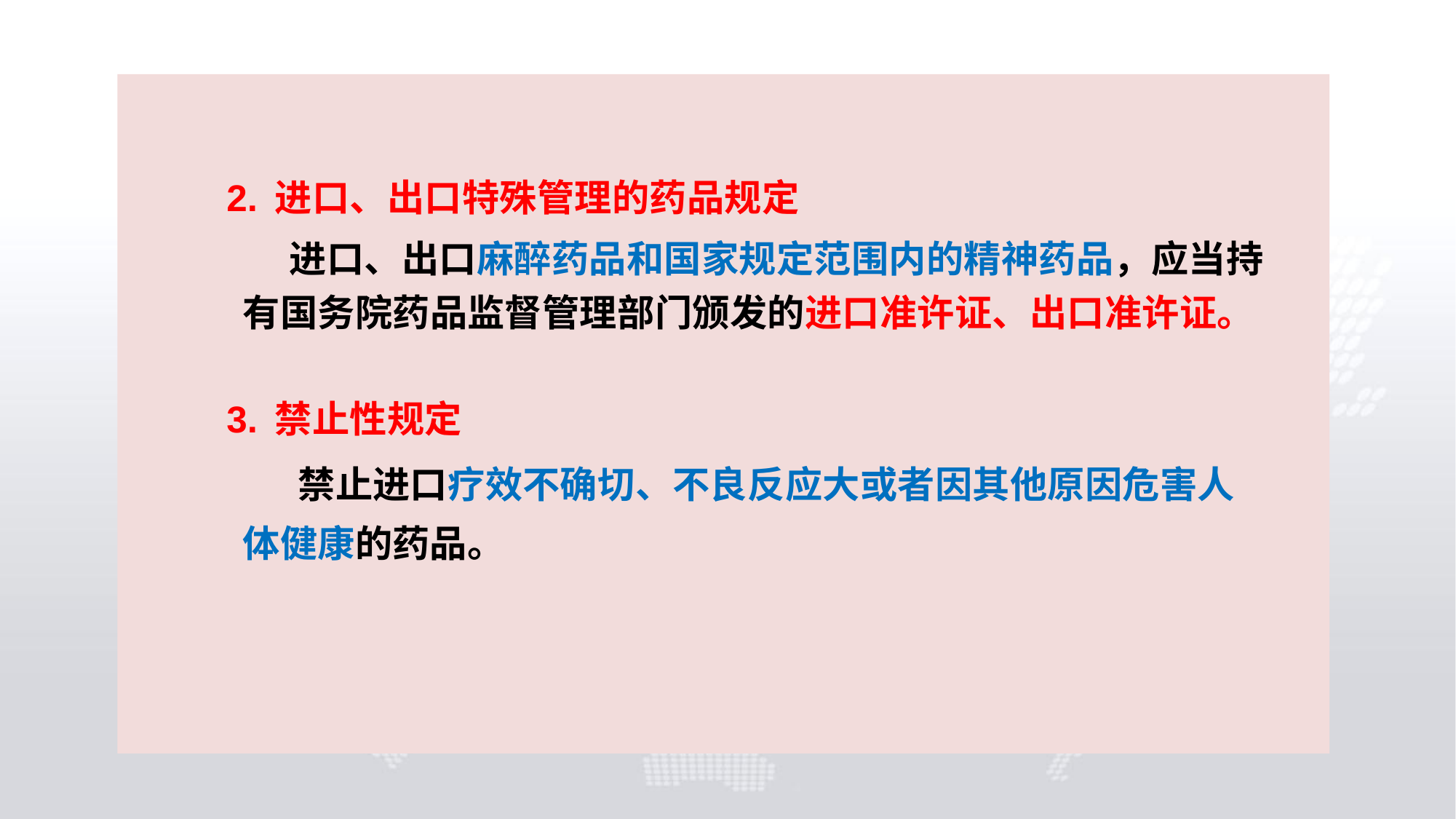

2. 进口、出口特殊管理的药品规定
         进口、出口麻醉药品和国家规定范围内的精神药品，应当持有国务院药品监督管理部门颁发的进口准许证、出口准许证。
  3. 禁止性规定
          禁止进口疗效不确切、不良反应大或者因其他原因危害人体健康的药品。